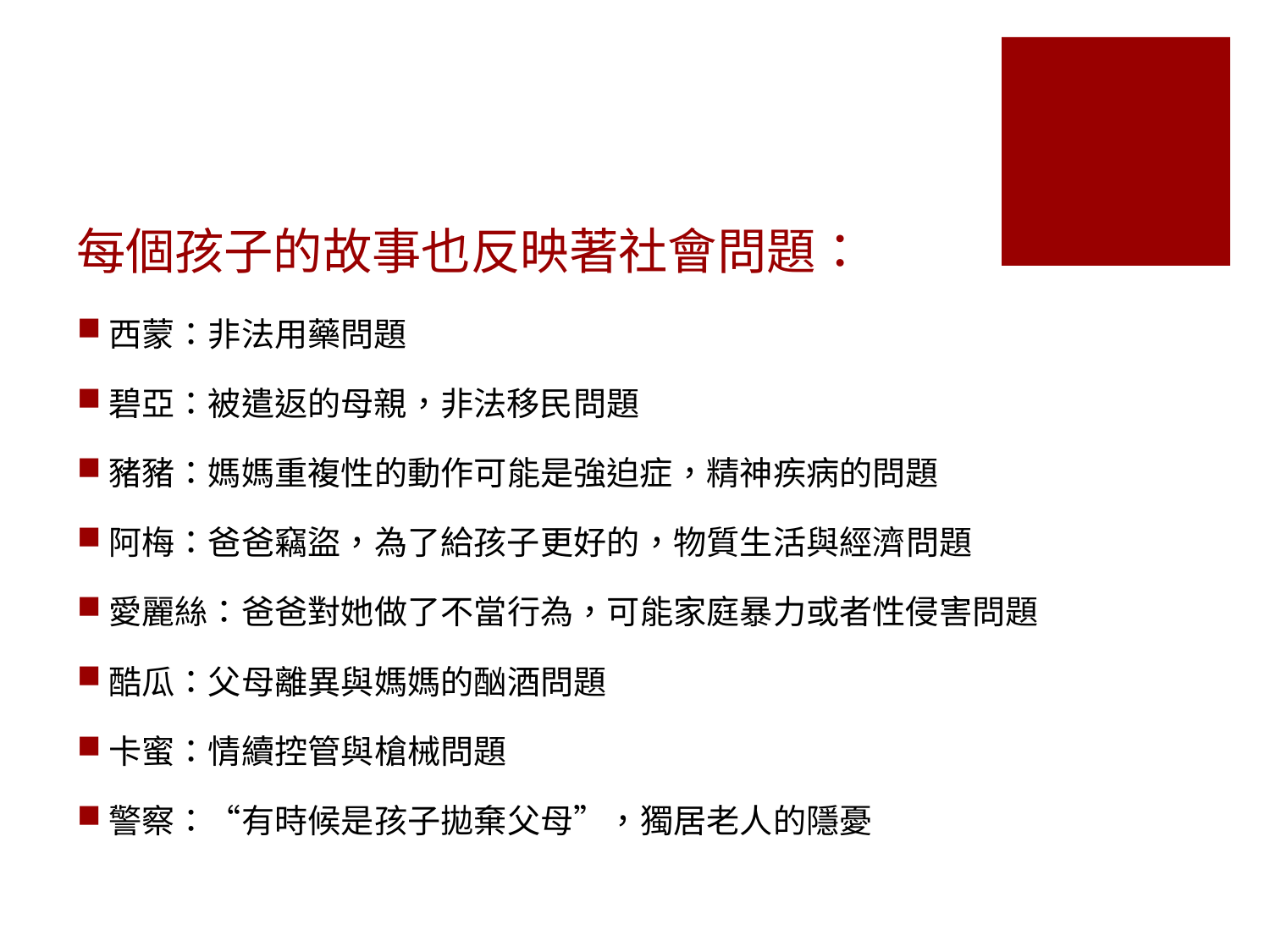

# 每個孩子的故事也反映著社會問題：
西蒙：非法用藥問題
碧亞：被遣返的母親，非法移民問題
豬豬：媽媽重複性的動作可能是強迫症，精神疾病的問題
阿梅：爸爸竊盜，為了給孩子更好的，物質生活與經濟問題
愛麗絲：爸爸對她做了不當行為，可能家庭暴力或者性侵害問題
酷瓜：父母離異與媽媽的酗酒問題
卡蜜：情續控管與槍械問題
警察：“有時候是孩子拋棄父母”，獨居老人的隱憂